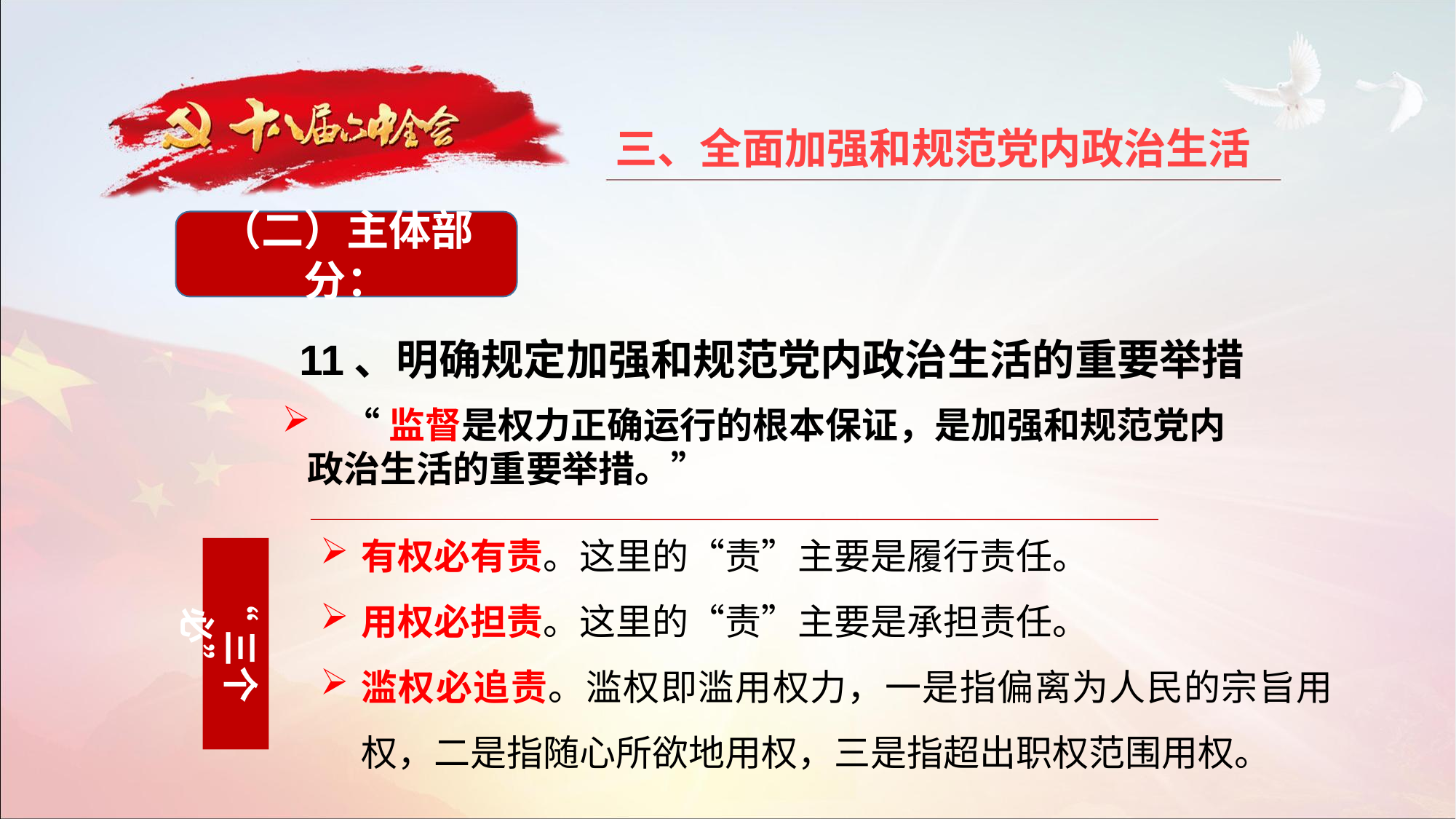

三、全面加强和规范党内政治生活
（二）主体部分：

11、明确规定加强和规范党内政治生活的重要举措
    “监督是权力正确运行的根本保证，是加强和规范党内政治生活的重要举措。”
有权必有责。这里的“责”主要是履行责任。
用权必担责。这里的“责”主要是承担责任。
滥权必追责。滥权即滥用权力，一是指偏离为人民的宗旨用权，二是指随心所欲地用权，三是指超出职权范围用权。

“三个必”